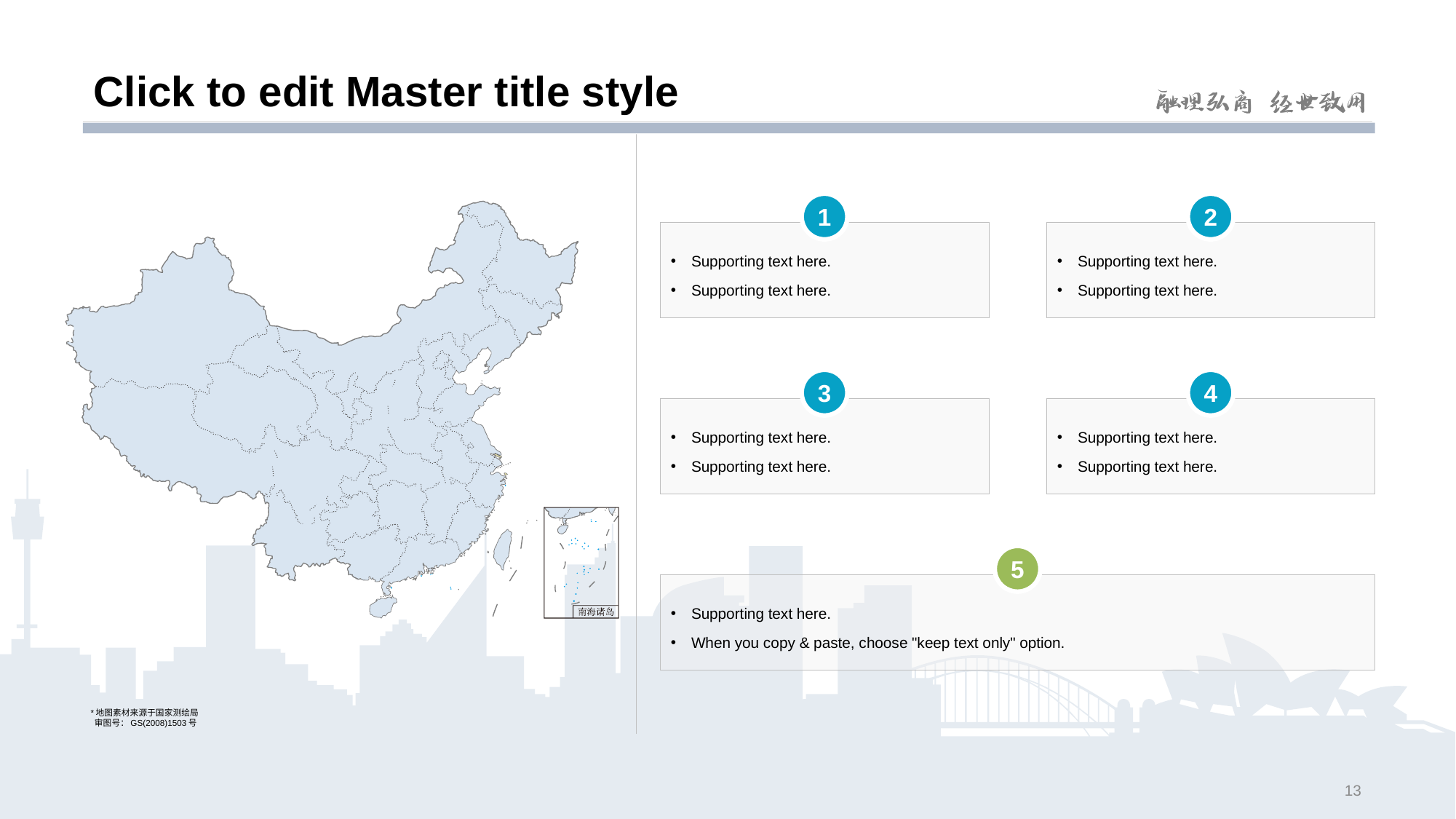

# Click to edit Master title style
1
2

Supporting text here.
Supporting text here.

Supporting text here.
Supporting text here.

3
4

Supporting text here.
Supporting text here.

Supporting text here.
Supporting text here.

5

Supporting text here.
When you copy & paste, choose "keep text only" option.

*地图素材来源于国家测绘局
 审图号：GS(2008)1503号

13